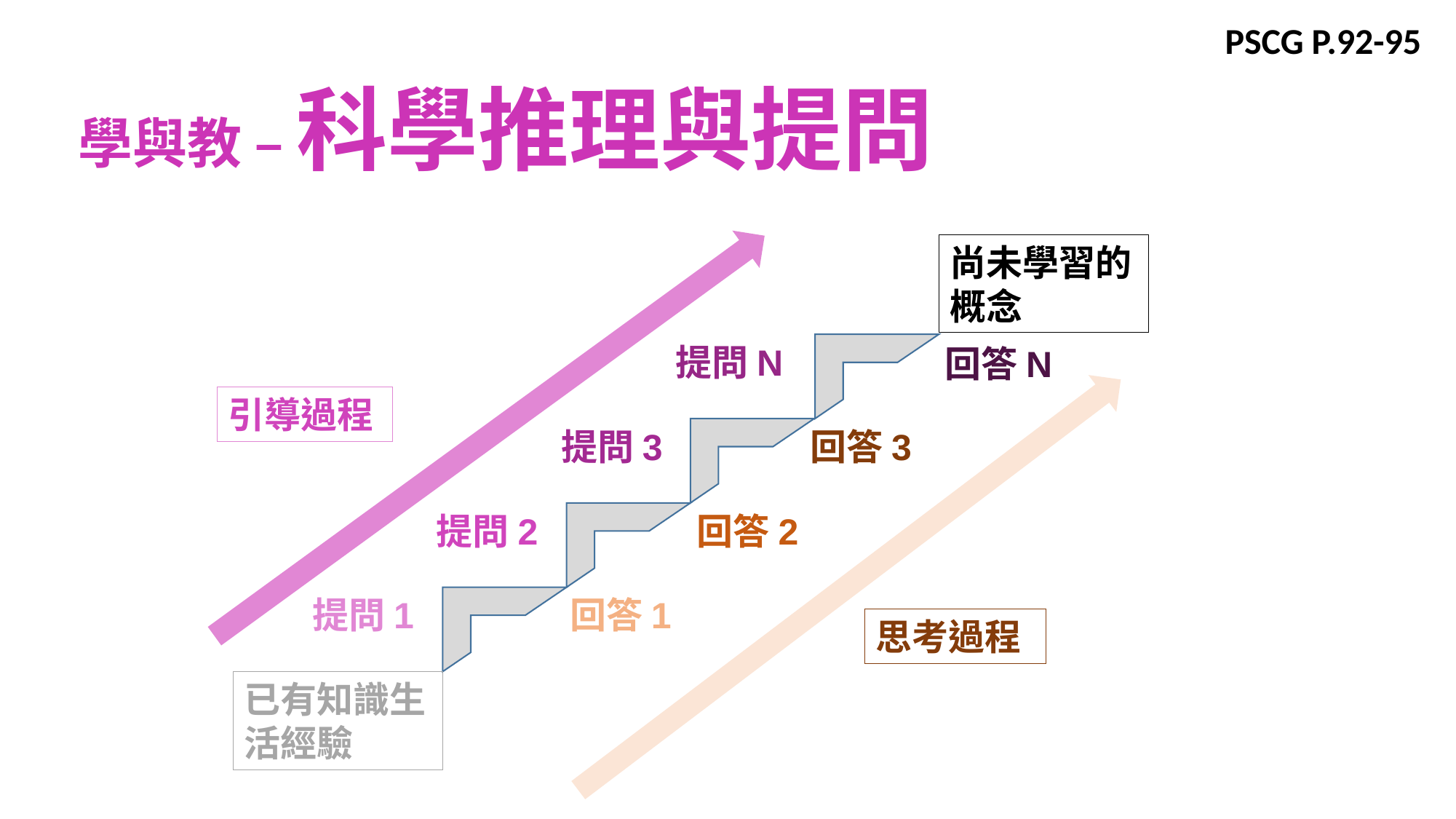

PSCG P.92-95
學與教 – 科學推理與提問

尚未學習的概念

提問N
回答N
引導過程
提問3
回答3
提問2
回答2
提問1
回答1
思考過程
已有知識生活經驗